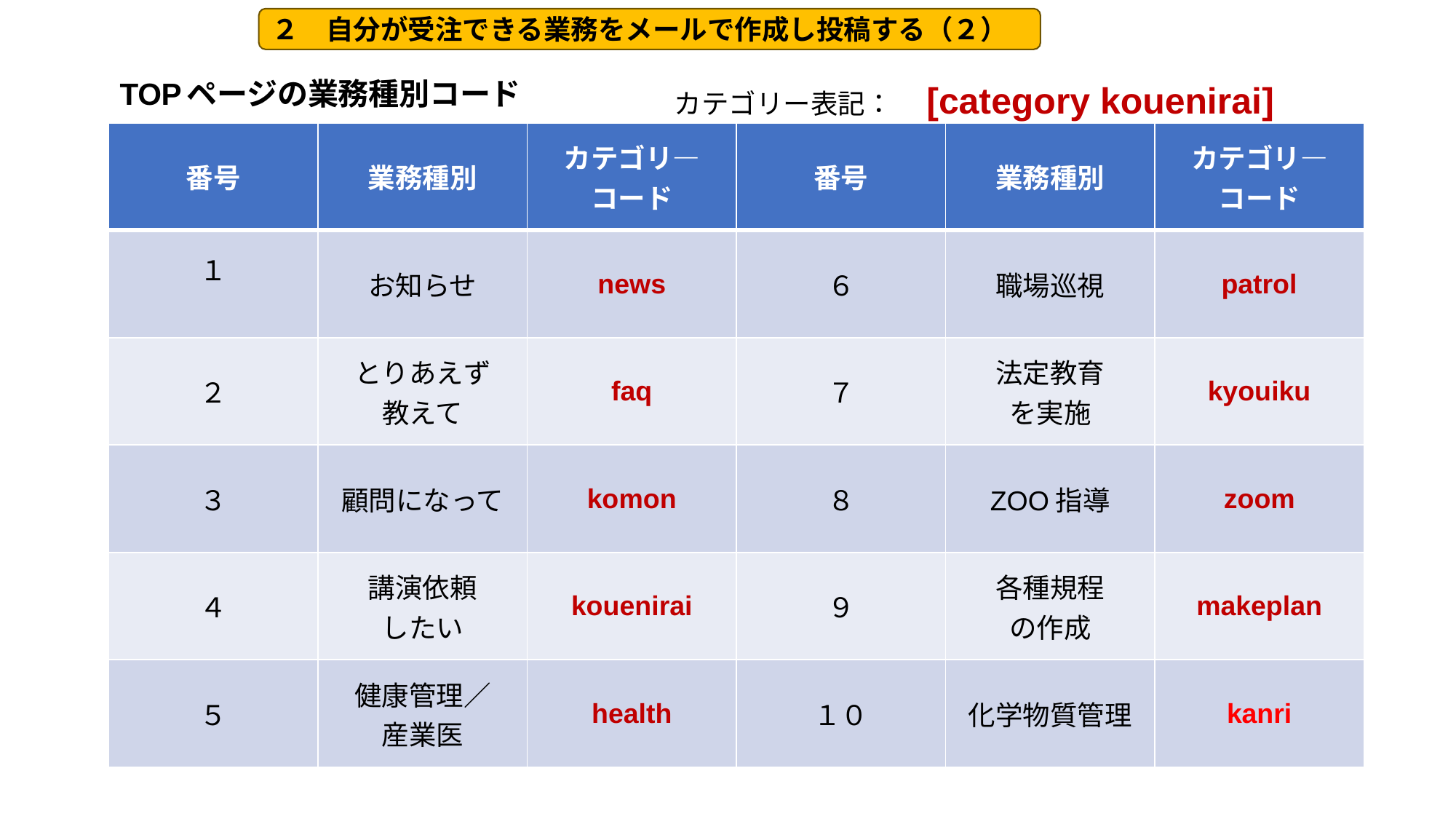

２　自分が受注できる業務をメールで作成し投稿する（２）
カテゴリー表記：　[category kouenirai]
# TOPページの業務種別コード
| 番号 | 業務種別 | カテゴリ―コード | 番号 | 業務種別 | カテゴリ―コード |
| --- | --- | --- | --- | --- | --- |
| １ | お知らせ | news | ６ | 職場巡視 | patrol |
| ２ | とりあえず 教えて | faq | ７ | 法定教育 を実施 | kyouiku |
| ３ | 顧問になって | komon | ８ | ZOO指導 | zoom |
| ４ | 講演依頼 したい | kouenirai | ９ | 各種規程 の作成 | makeplan |
| ５ | 健康管理／ 産業医 | health | １０ | 化学物質管理 | kanri |